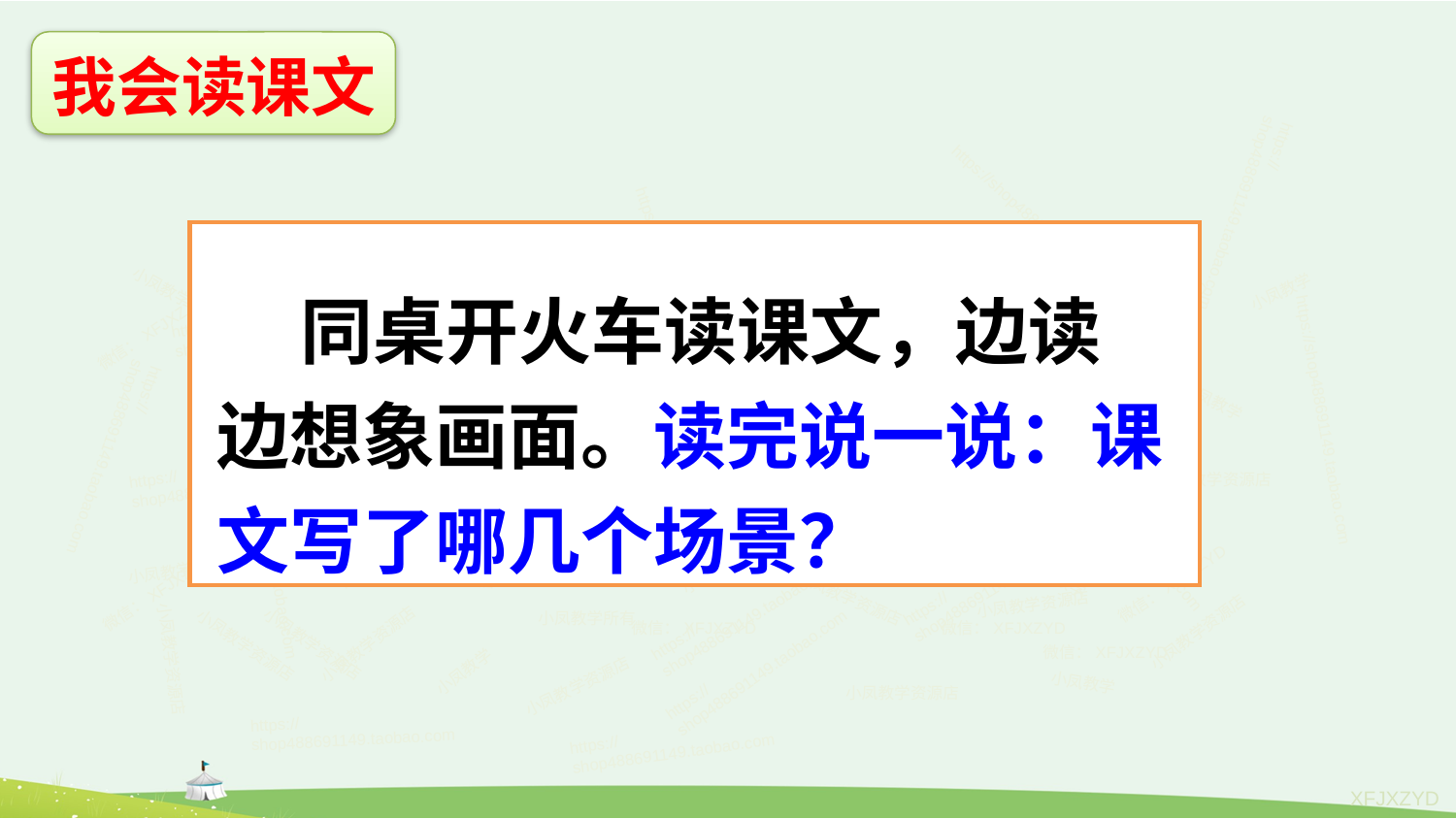

我会读课文

    同桌开火车读课文，边读边想象画面。读完说一说：课文写了哪几个场景？